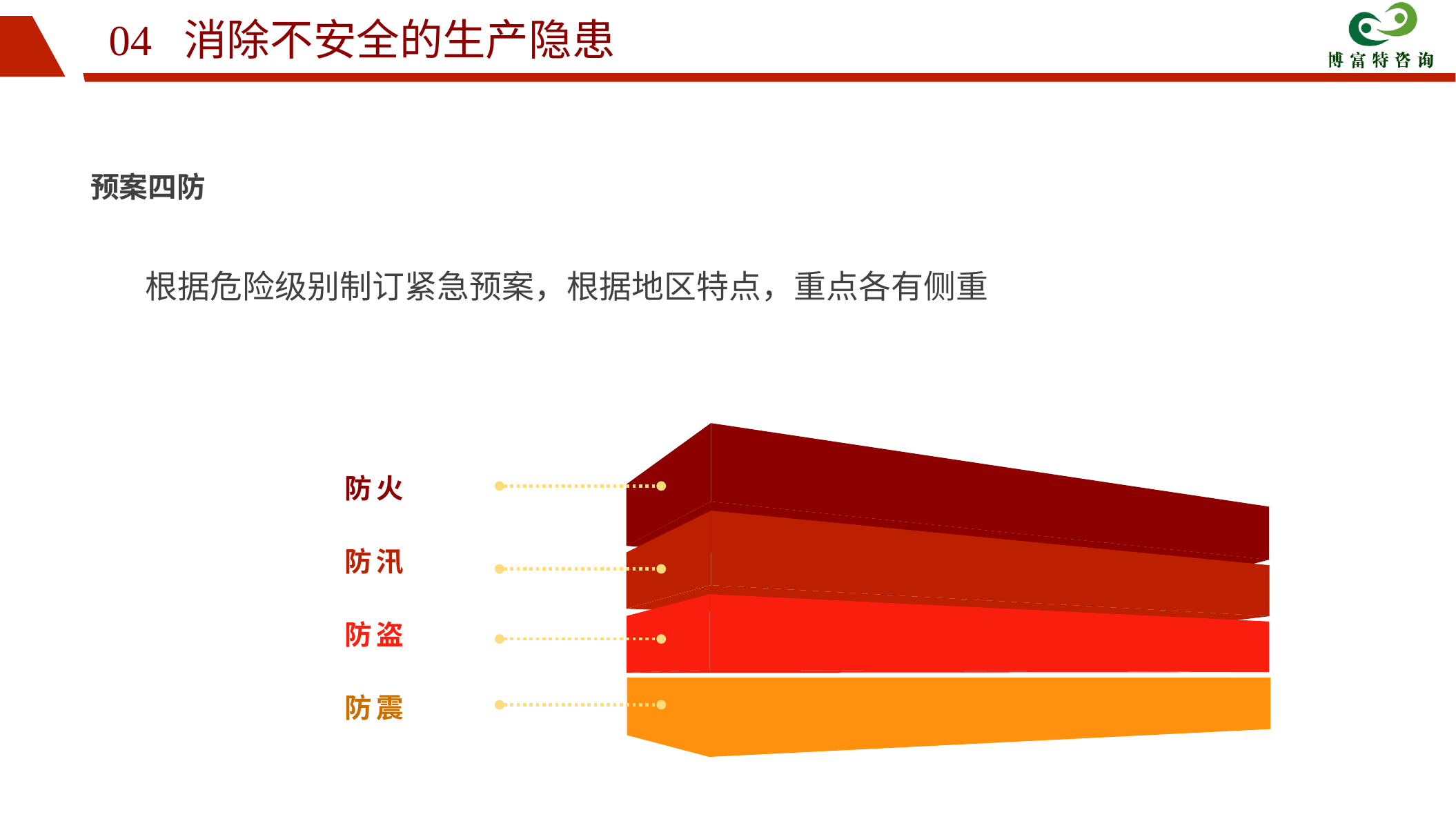

04  消除不安全的生产隐患

预案四防
根据危险级别制订紧急预案，根据地区特点，重点各有侧重

防火

防汛

防盗

防震